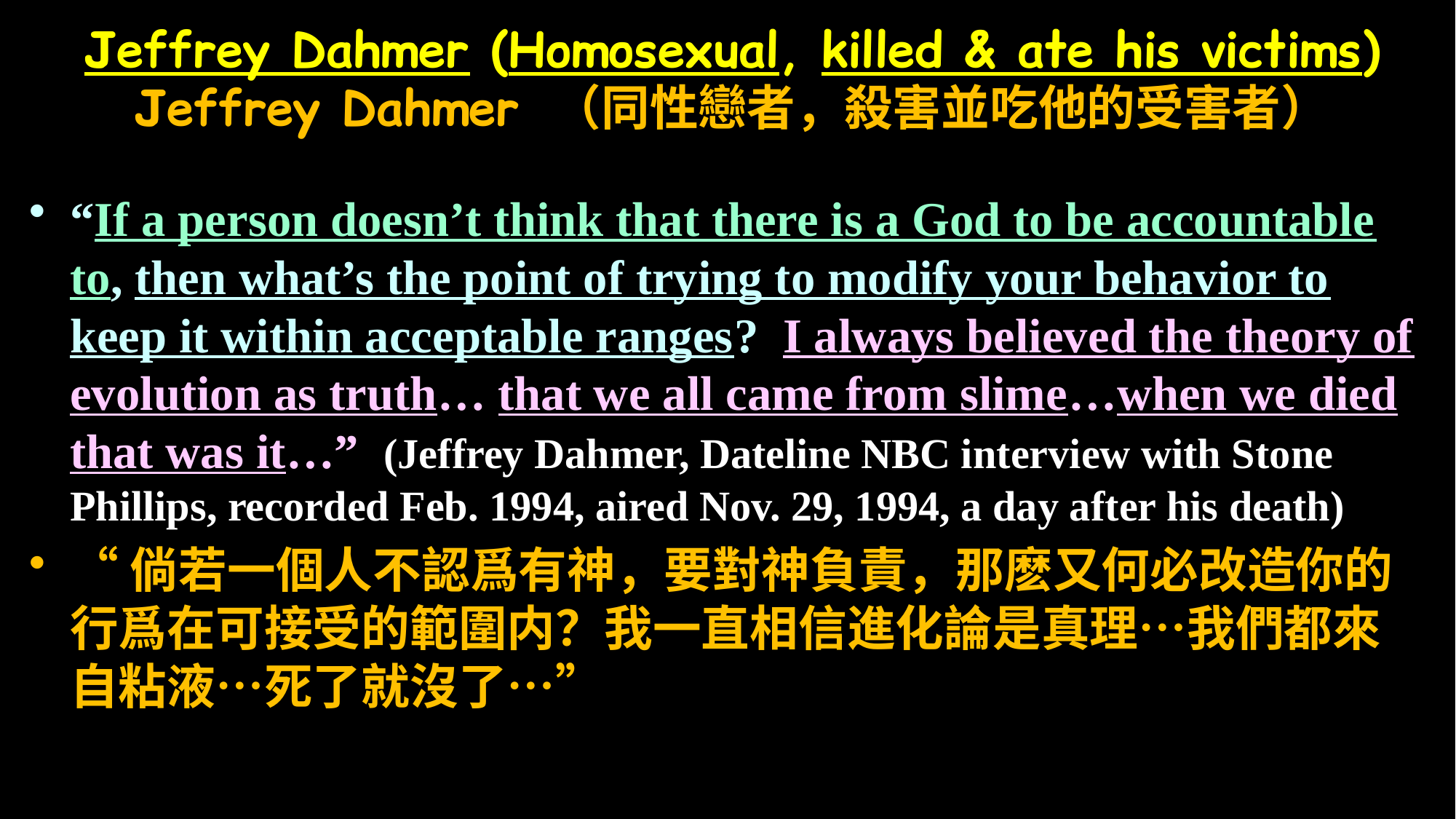

# Jeffrey Dahmer (Homosexual, killed & ate his victims) Jeffrey Dahmer （同性戀者，殺害並吃他的受害者）
“If a person doesn’t think that there is a God to be accountable to, then what’s the point of trying to modify your behavior to keep it within acceptable ranges?  I always believed the theory of evolution as truth… that we all came from slime…when we died that was it…”  (Jeffrey Dahmer, Dateline NBC interview with Stone Phillips, recorded Feb. 1994, aired Nov. 29, 1994, a day after his death)
“倘若一個人不認爲有神，要對神負責，那麽又何必改造你的行爲在可接受的範圍内？我一直相信進化論是真理…我們都來自粘液…死了就沒了…”